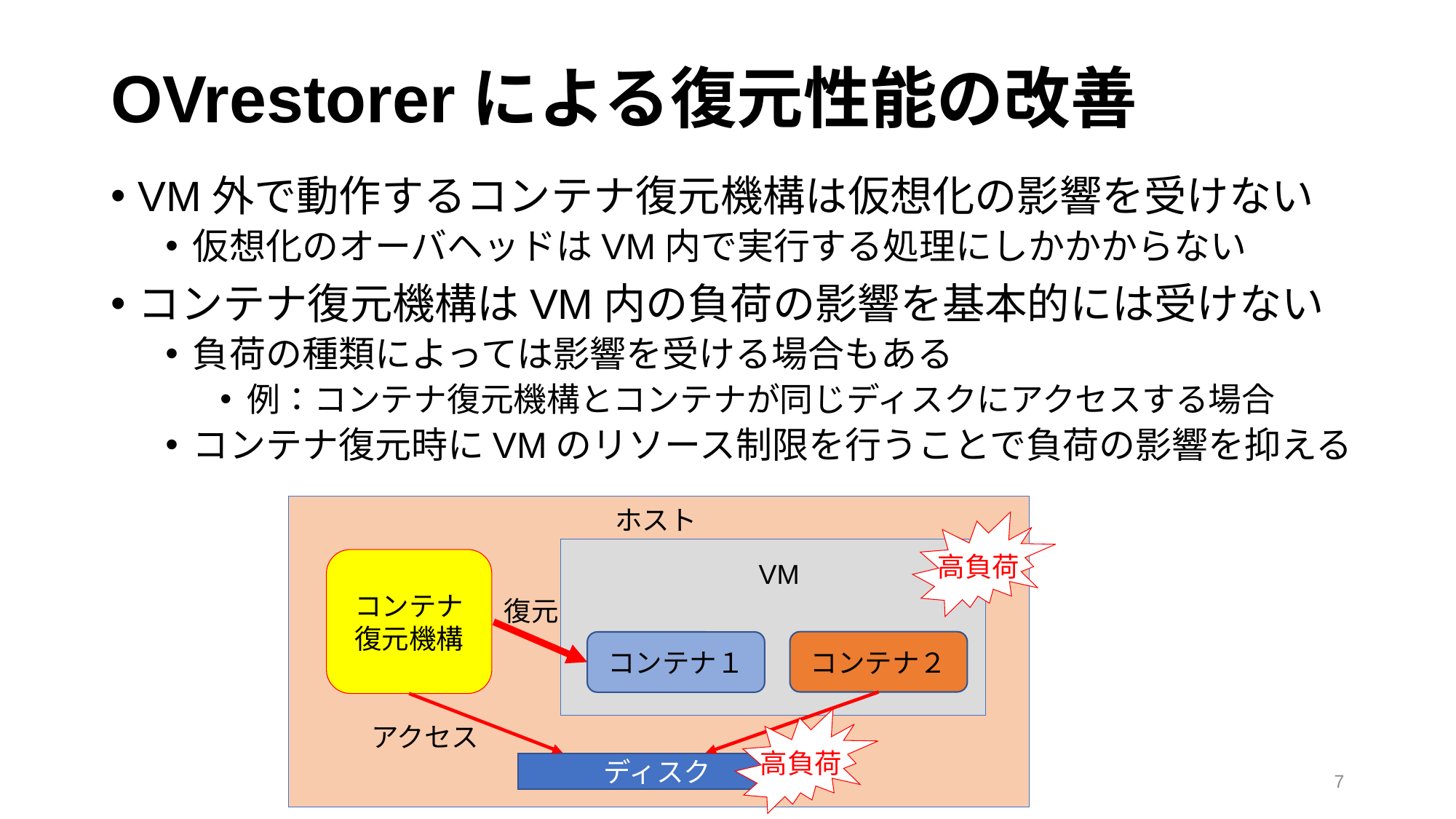

# OVrestorerによる復元性能の改善
VM外で動作するコンテナ復元機構は仮想化の影響を受けない
仮想化のオーバヘッドはVM内で実行する処理にしかかからない
コンテナ復元機構はVM内の負荷の影響を基本的には受けない
負荷の種類によっては影響を受ける場合もある
例：コンテナ復元機構とコンテナが同じディスクにアクセスする場合
コンテナ復元時にVMのリソース制限を行うことで負荷の影響を抑える

ホスト
高負荷

コンテナ復元機構
VM
復元
コンテナ２
コンテナ１
高負荷
アクセス
ディスク
7